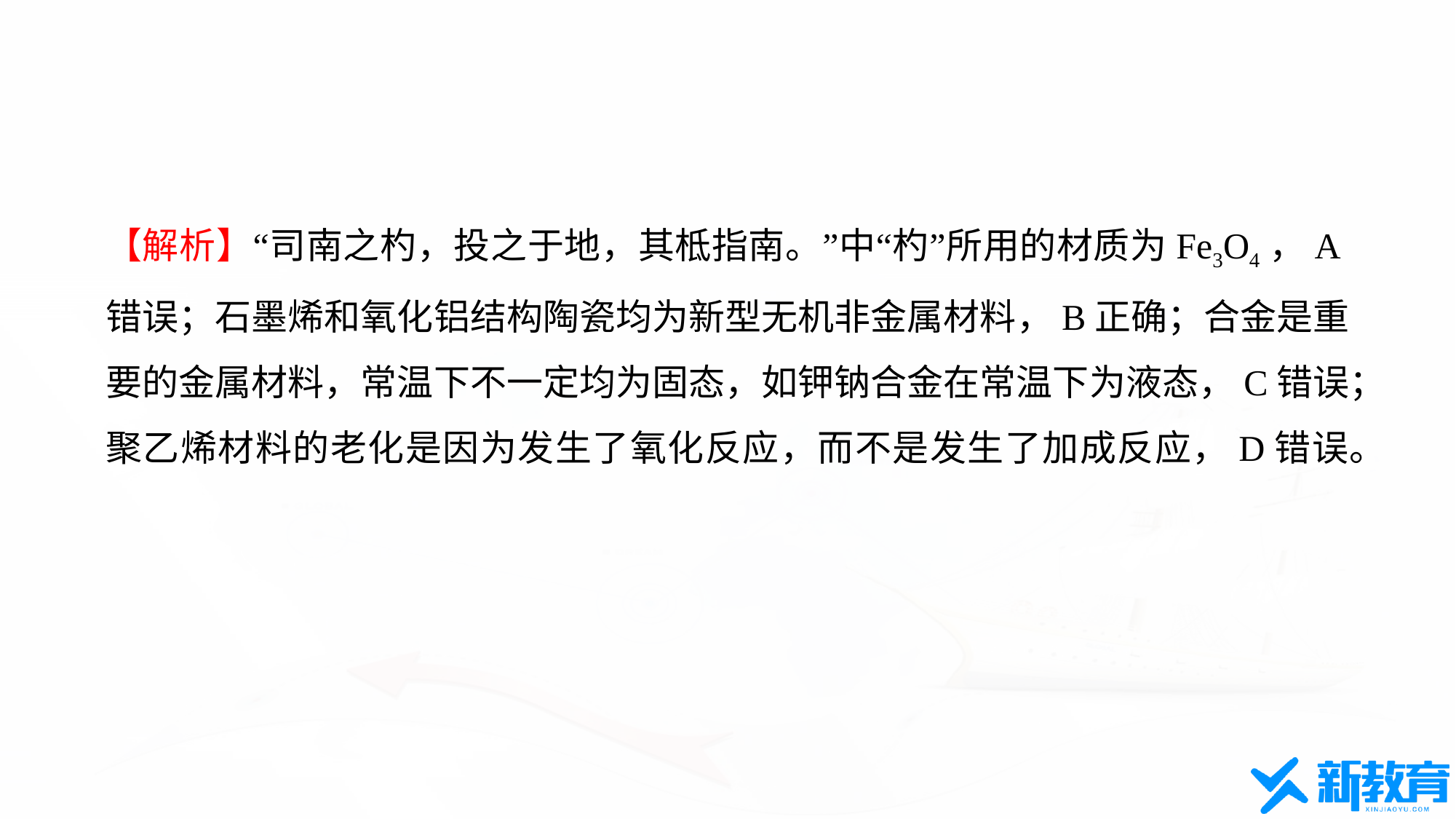

【解析】“司南之杓，投之于地，其柢指南。”中“杓”所用的材质为Fe3O4，A错误；石墨烯和氧化铝结构陶瓷均为新型无机非金属材料，B正确；合金是重要的金属材料，常温下不一定均为固态，如钾钠合金在常温下为液态，C错误；聚乙烯材料的老化是因为发生了氧化反应，而不是发生了加成反应，D错误。